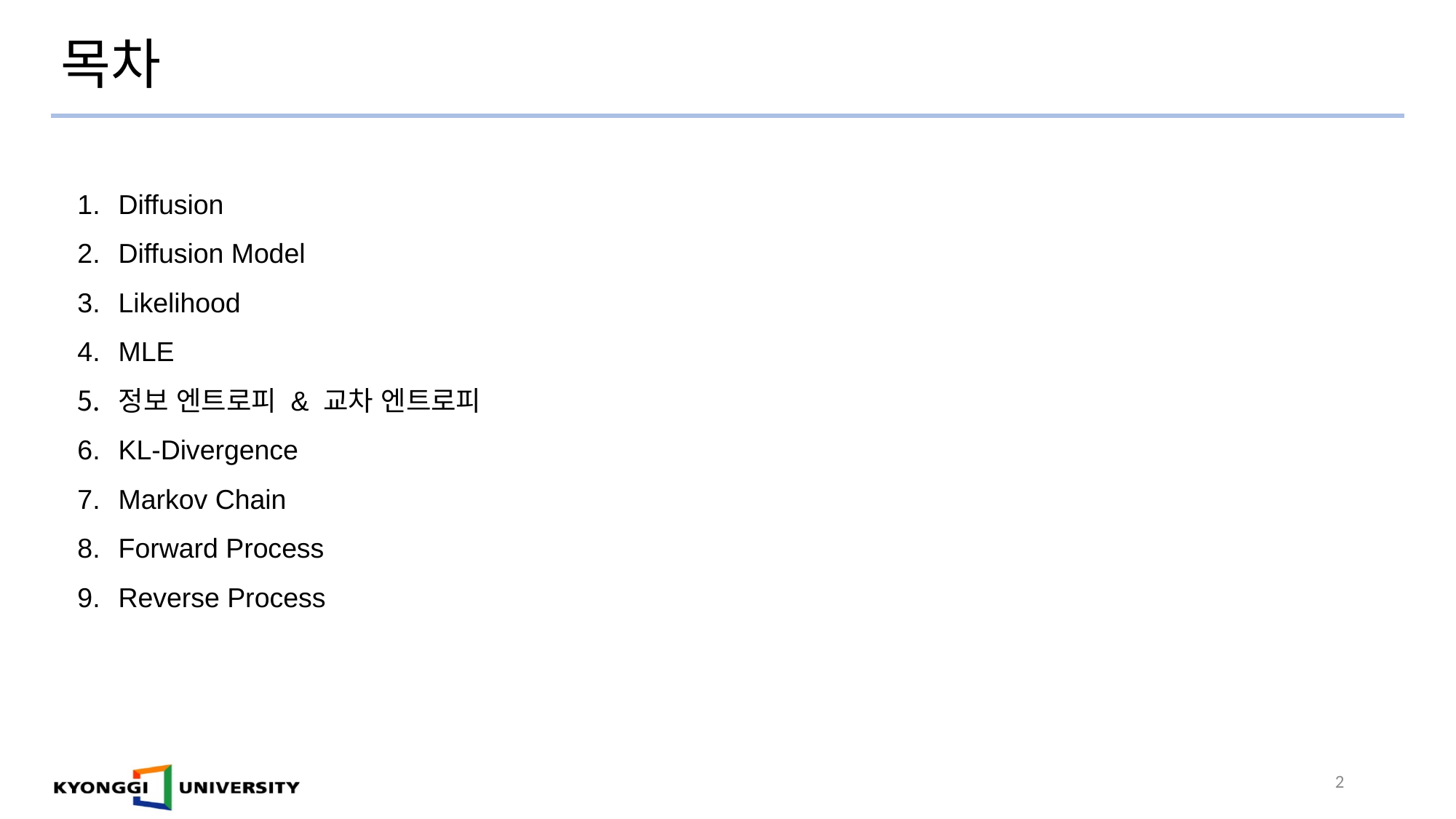

# 목차
Diffusion
Diffusion Model
Likelihood
MLE
정보 엔트로피 & 교차 엔트로피
KL-Divergence
Markov Chain
Forward Process
Reverse Process
2